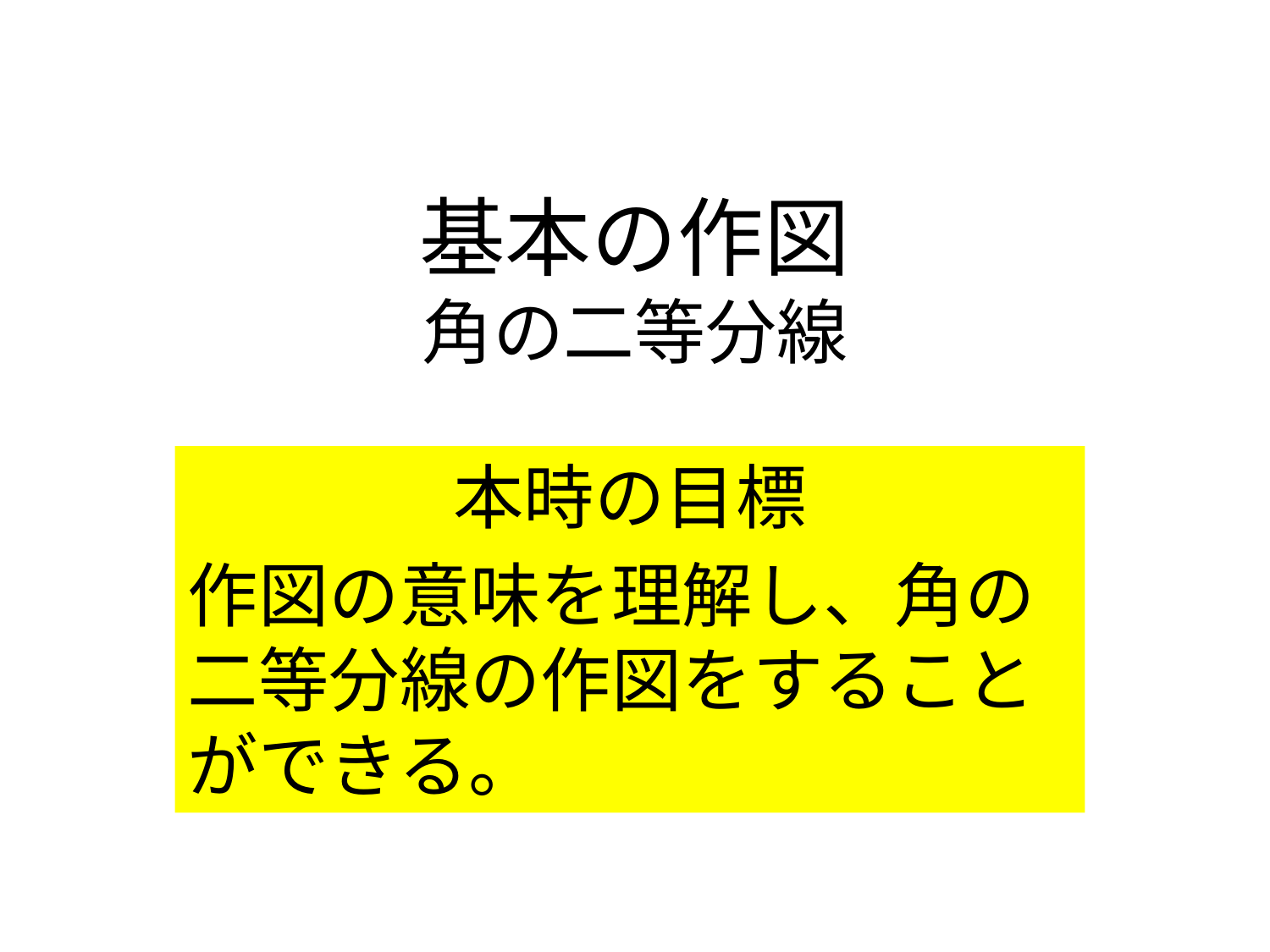

# 基本の作図 角の二等分線
本時の目標
作図の意味を理解し、角の二等分線の作図をすることができる。